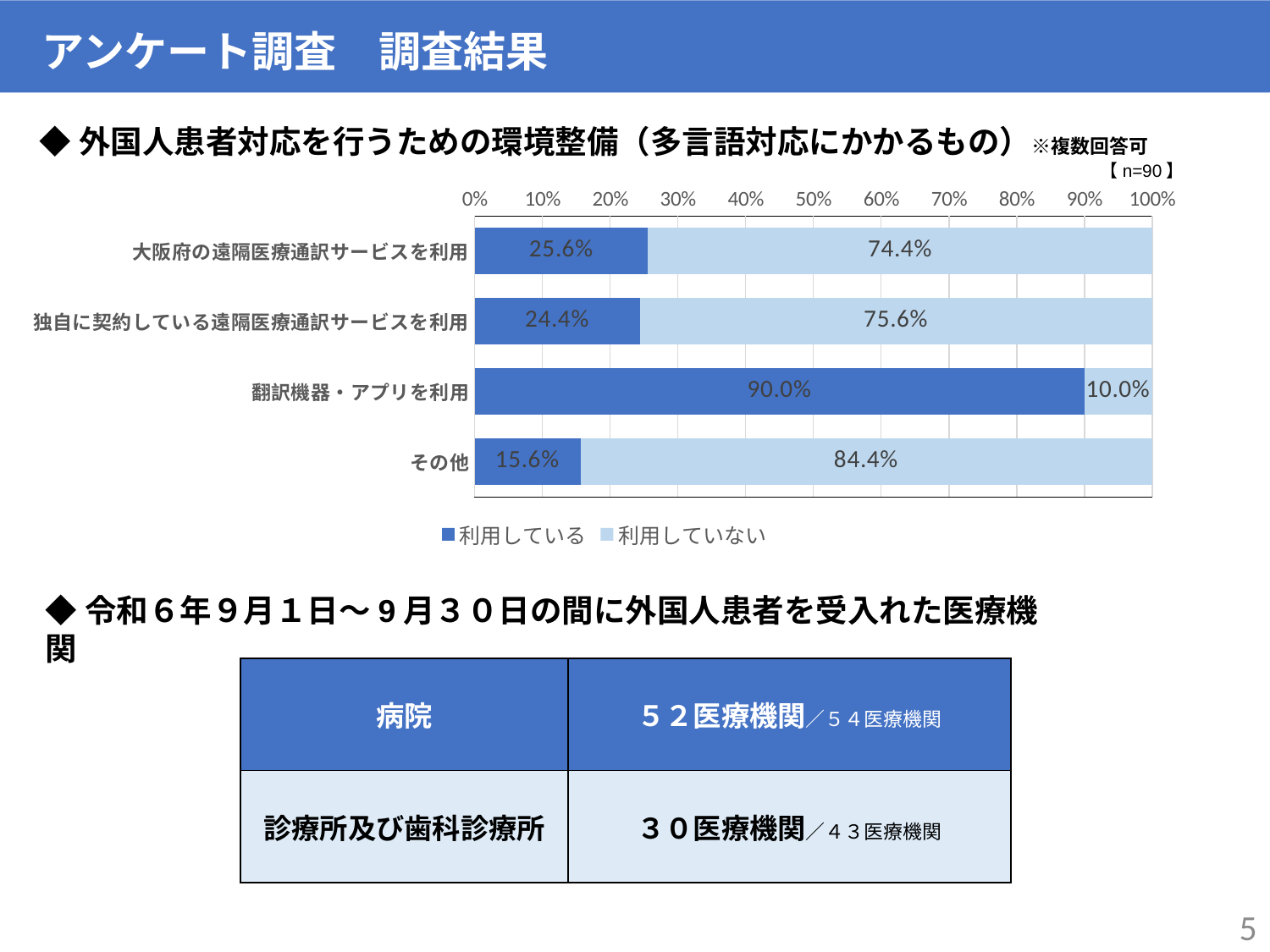

アンケート調査　調査結果
◆外国人患者対応を行うための環境整備（多言語対応にかかるもの）※複数回答可
【n=90】

### Chart

| Category | 利用している | 利用していない |
|---|---|---|
| 大阪府の遠隔医療通訳サービスを利用 | 0.256 | 0.744 |
| 独自に契約している遠隔医療通訳サービスを利用 | 0.244 | 0.756 |
| 翻訳機器・アプリを利用 | 0.9 | 0.09999999999999998 |
| その他 | 0.156 | 0.844 |
◆令和６年９月１日～9月３０日の間に外国人患者を受入れた医療機関
| 病院 | ５２医療機関／５４医療機関 |
| --- | --- |
| 診療所及び歯科診療所 | ３０医療機関／４３医療機関 |

5